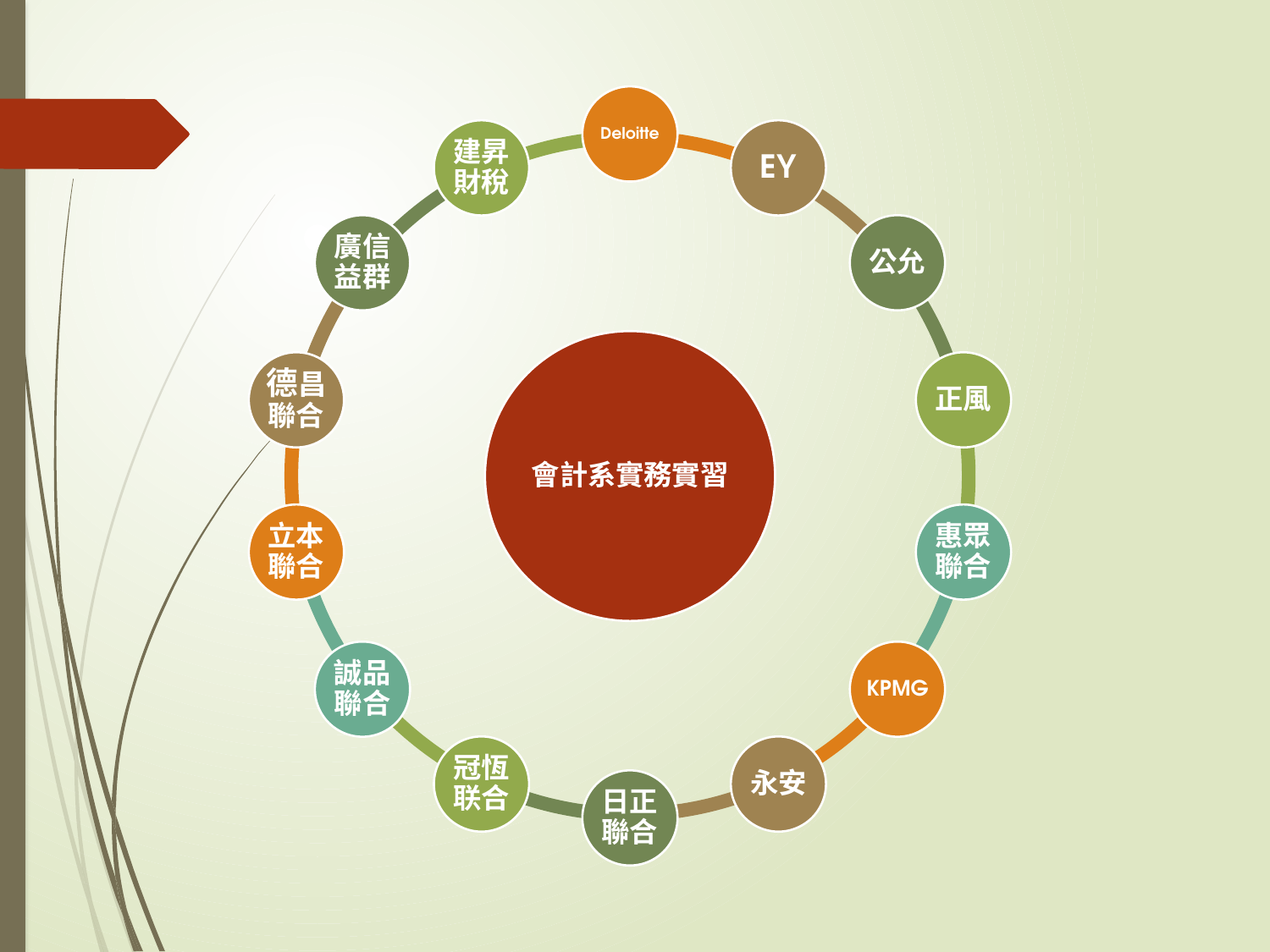

會計系實務實習
Deloitte
EY
公允
正風
惠眾聯合
KPMG
永安
日正聯合
冠恆联合
誠品聯合
立本聯合
德昌聯合
廣信益群
建昇財稅